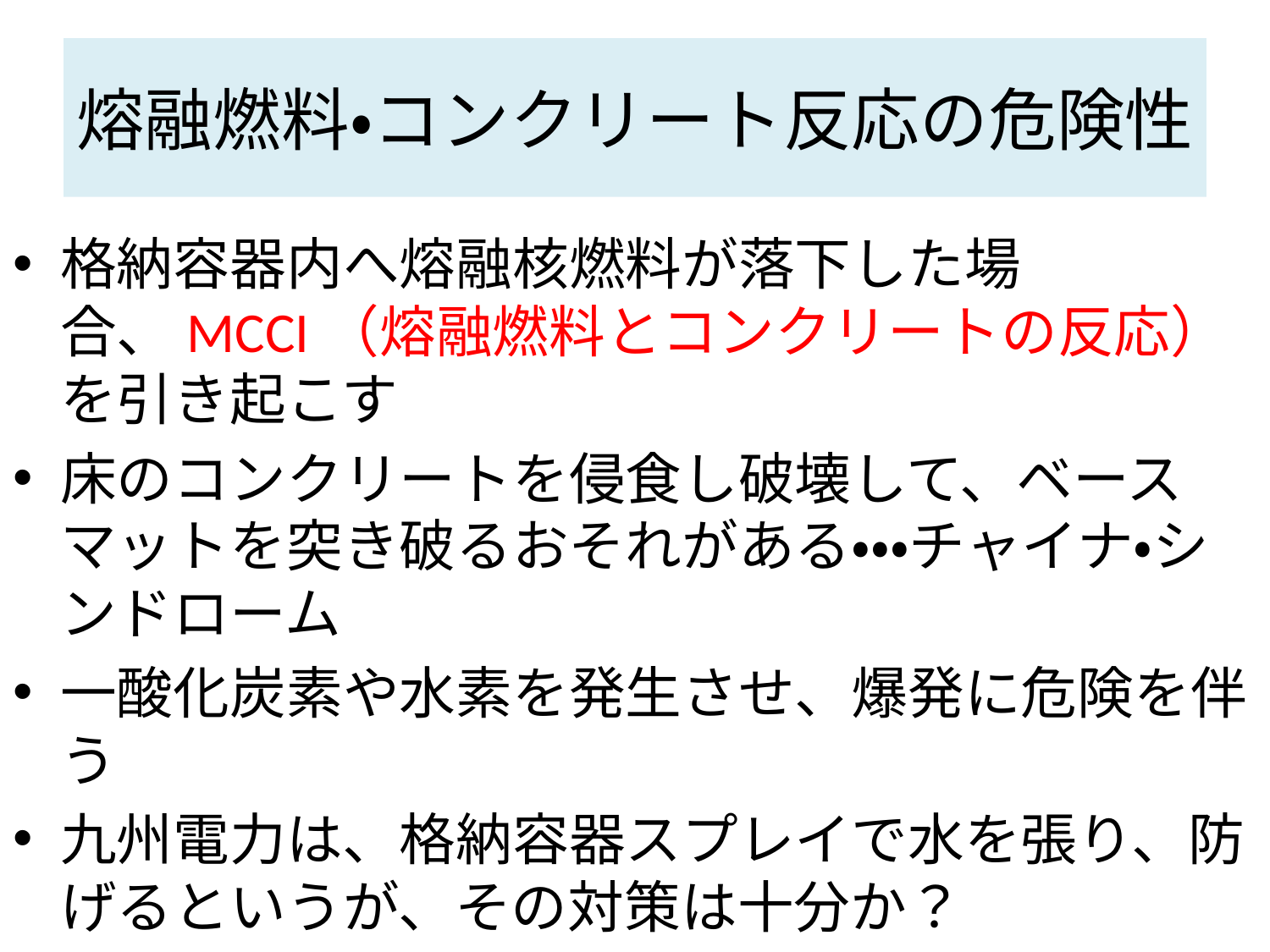

# 熔融燃料・コンクリート反応の危険性
格納容器内へ熔融核燃料が落下した場合、MCCI（熔融燃料とコンクリートの反応）を引き起こす
床のコンクリートを侵食し破壊して、ベースマットを突き破るおそれがある・・・チャイナ・シンドローム
一酸化炭素や水素を発生させ、爆発に危険を伴う
九州電力は、格納容器スプレイで水を張り、防げるというが、その対策は十分か？